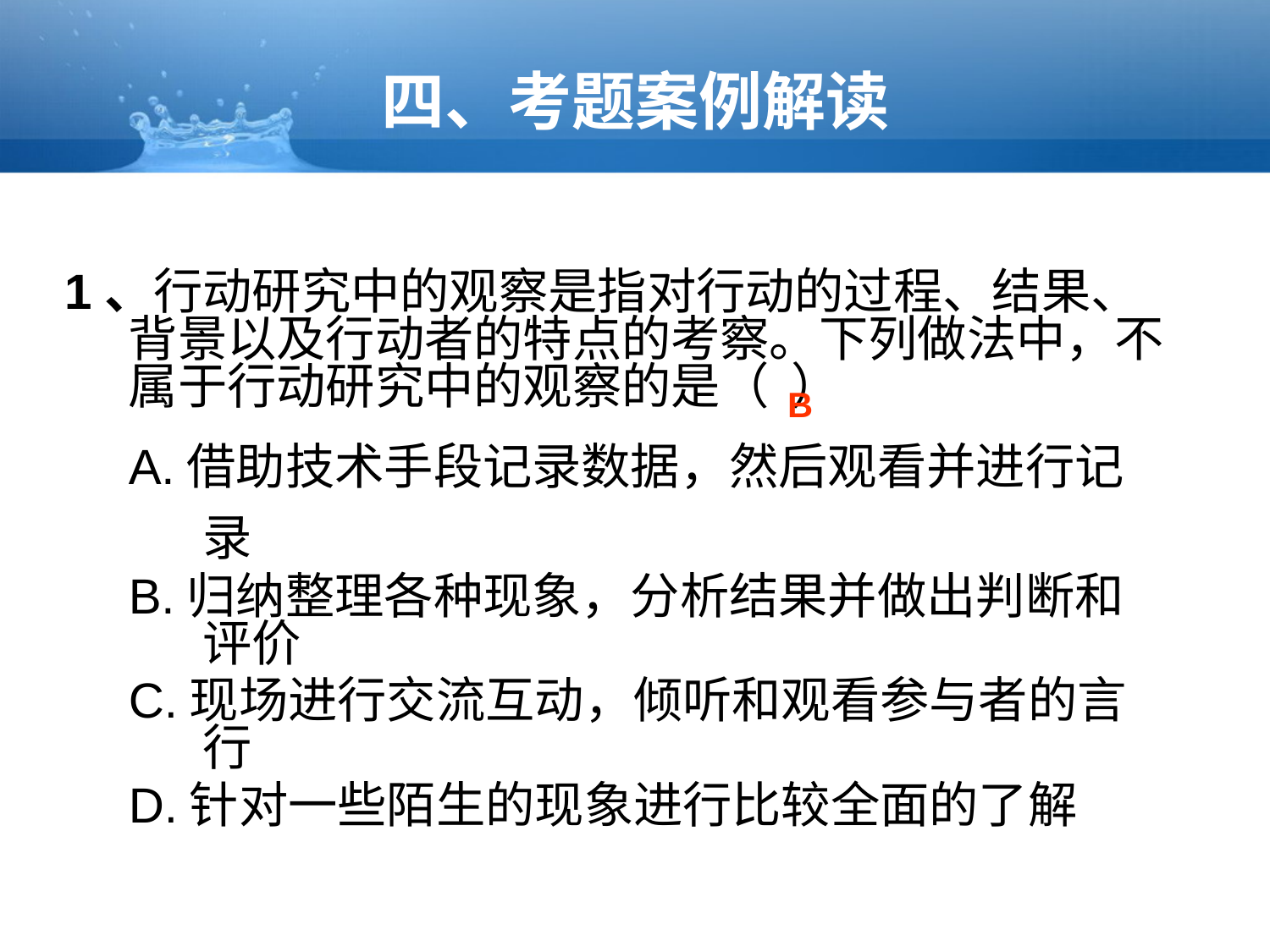

四、考题案例解读

1、行动研究中的观察是指对行动的过程、结果、背景以及行动者的特点的考察。下列做法中，不属于行动研究中的观察的是（  ）
A.借助技术手段记录数据，然后观看并进行记录
B.归纳整理各种现象，分析结果并做出判断和评价
C.现场进行交流互动，倾听和观看参与者的言行
D.针对一些陌生的现象进行比较全面的了解

B